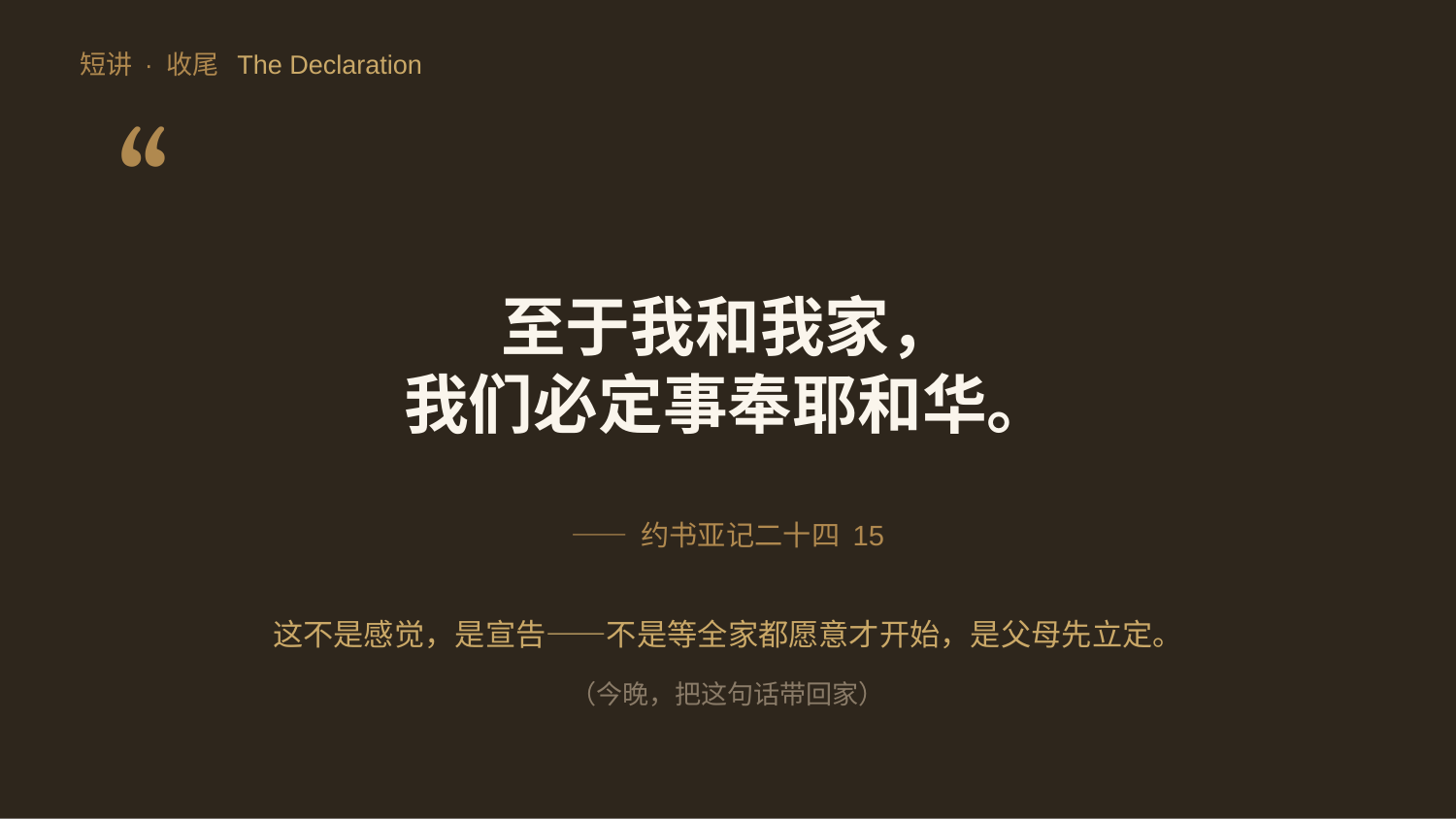

短讲 · 收尾  The Declaration
“
至于我和我家，
我们必定事奉耶和华。
—— 约书亚记二十四 15
这不是感觉，是宣告——不是等全家都愿意才开始，是父母先立定。
（今晚，把这句话带回家）